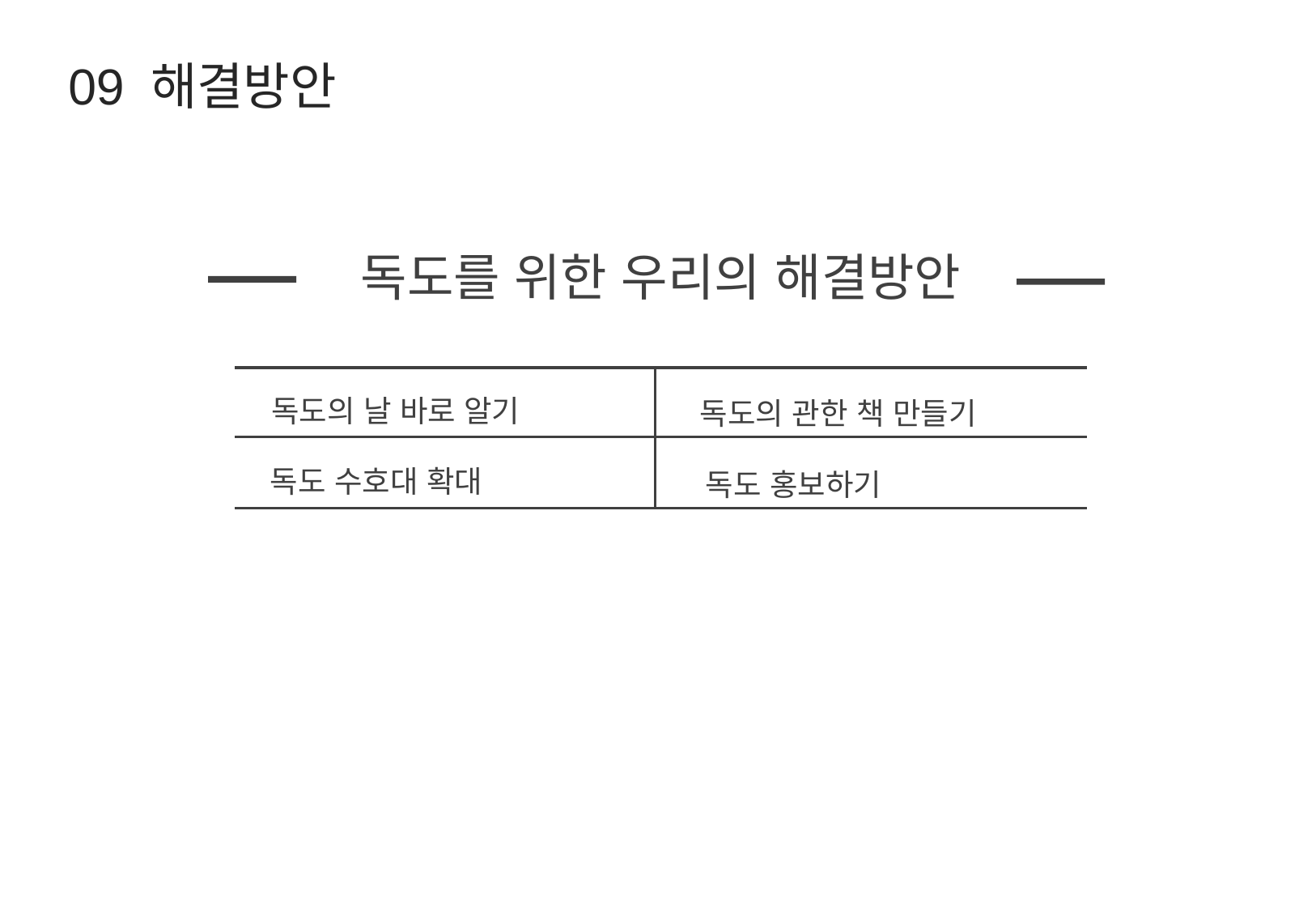

09 해결방안
 독도를 위한 우리의 해결방안

독도의 날 바로 알기
독도의 관한 책 만들기
독도 수호대 확대
독도 홍보하기